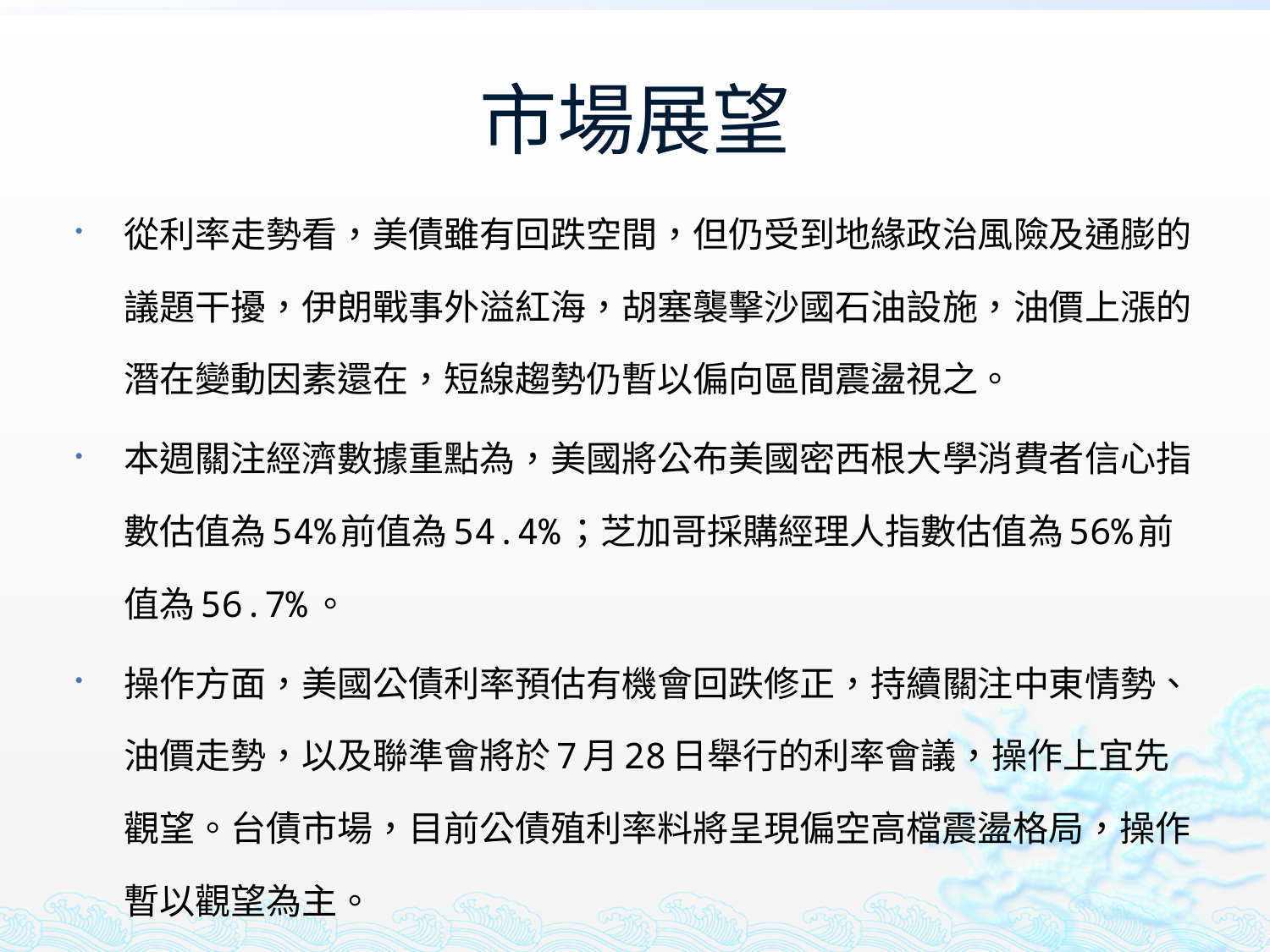

# 市場展望
從利率走勢看，美債雖有回跌空間，但仍受到地緣政治風險及通膨的議題干擾，伊朗戰事外溢紅海，胡塞襲擊沙國石油設施，油價上漲的潛在變動因素還在，短線趨勢仍暫以偏向區間震盪視之。
本週關注經濟數據重點為，美國將公布美國密西根大學消費者信心指數估值為54%前值為54.4%；芝加哥採購經理人指數估值為56%前值為56.7%。
操作方面，美國公債利率預估有機會回跌修正，持續關注中東情勢、油價走勢，以及聯準會將於7月28日舉行的利率會議，操作上宜先觀望。台債市場，目前公債殖利率料將呈現偏空高檔震盪格局，操作暫以觀望為主。